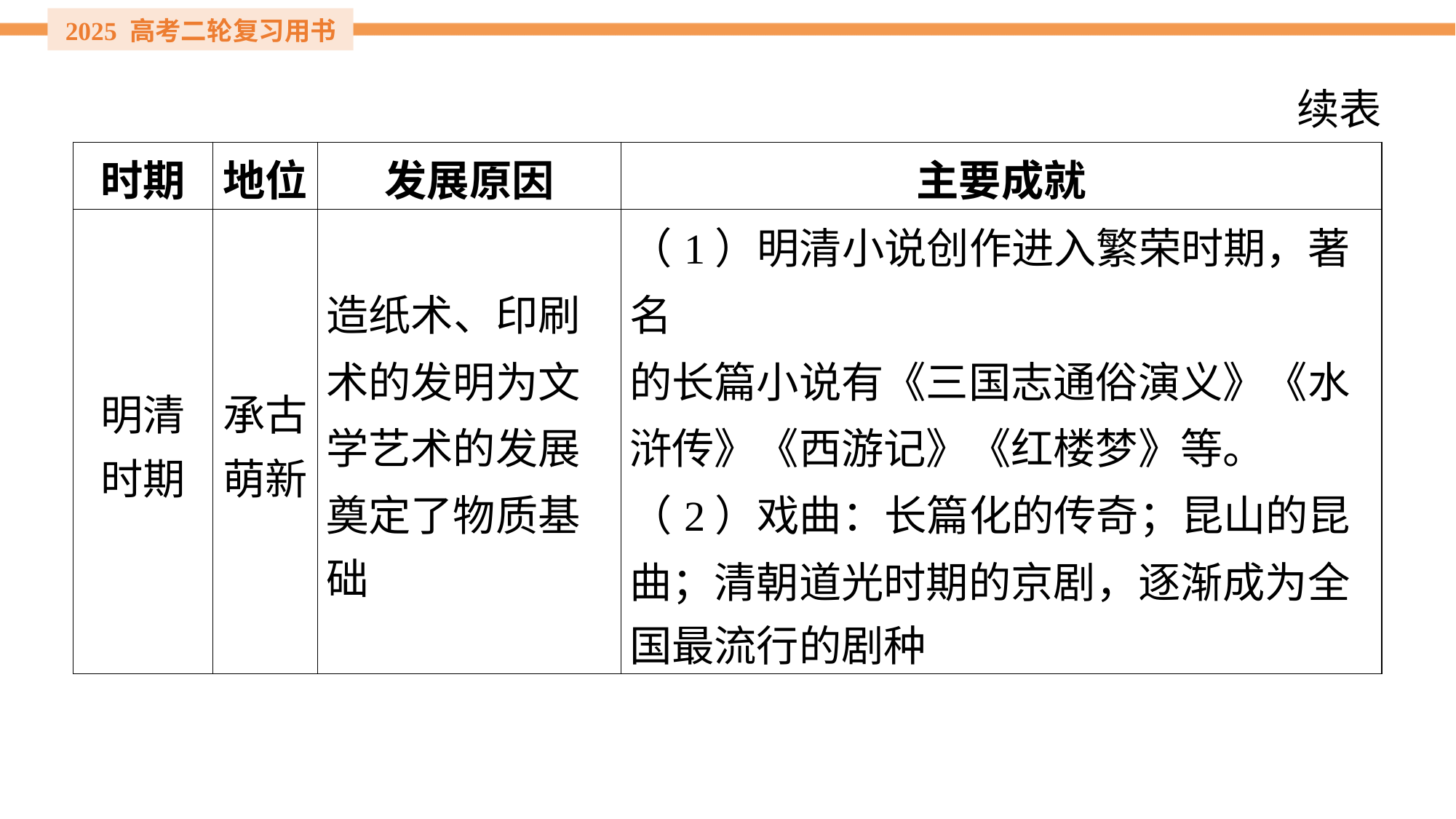

续表
| 时期 | 地位 | 发展原因 | 主要成就 |
| --- | --- | --- | --- |
| 明清 时期 | 承古 萌新 | 造纸术、印刷 术的发明为文 学艺术的发展 奠定了物质基 础 | （1）明清小说创作进入繁荣时期，著名 的长篇小说有《三国志通俗演义》《水 浒传》《西游记》《红楼梦》等。 （2）戏曲：长篇化的传奇；昆山的昆 曲；清朝道光时期的京剧，逐渐成为全 国最流行的剧种 |